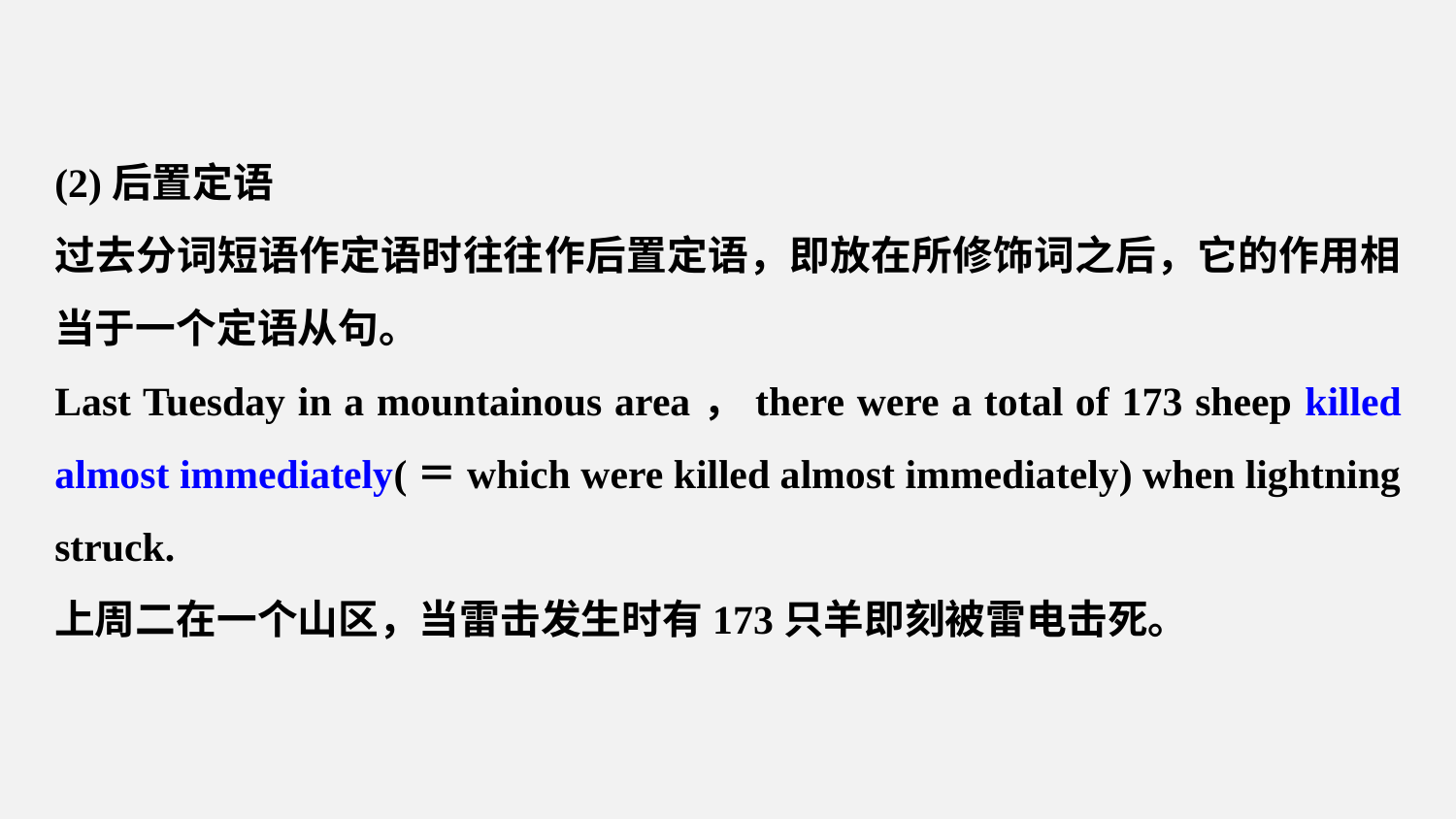

(2)后置定语
过去分词短语作定语时往往作后置定语，即放在所修饰词之后，它的作用相当于一个定语从句。
Last Tuesday in a mountainous area，there were a total of 173 sheep killed almost immediately(＝which were killed almost immediately) when lightning struck.
上周二在一个山区，当雷击发生时有173只羊即刻被雷电击死。